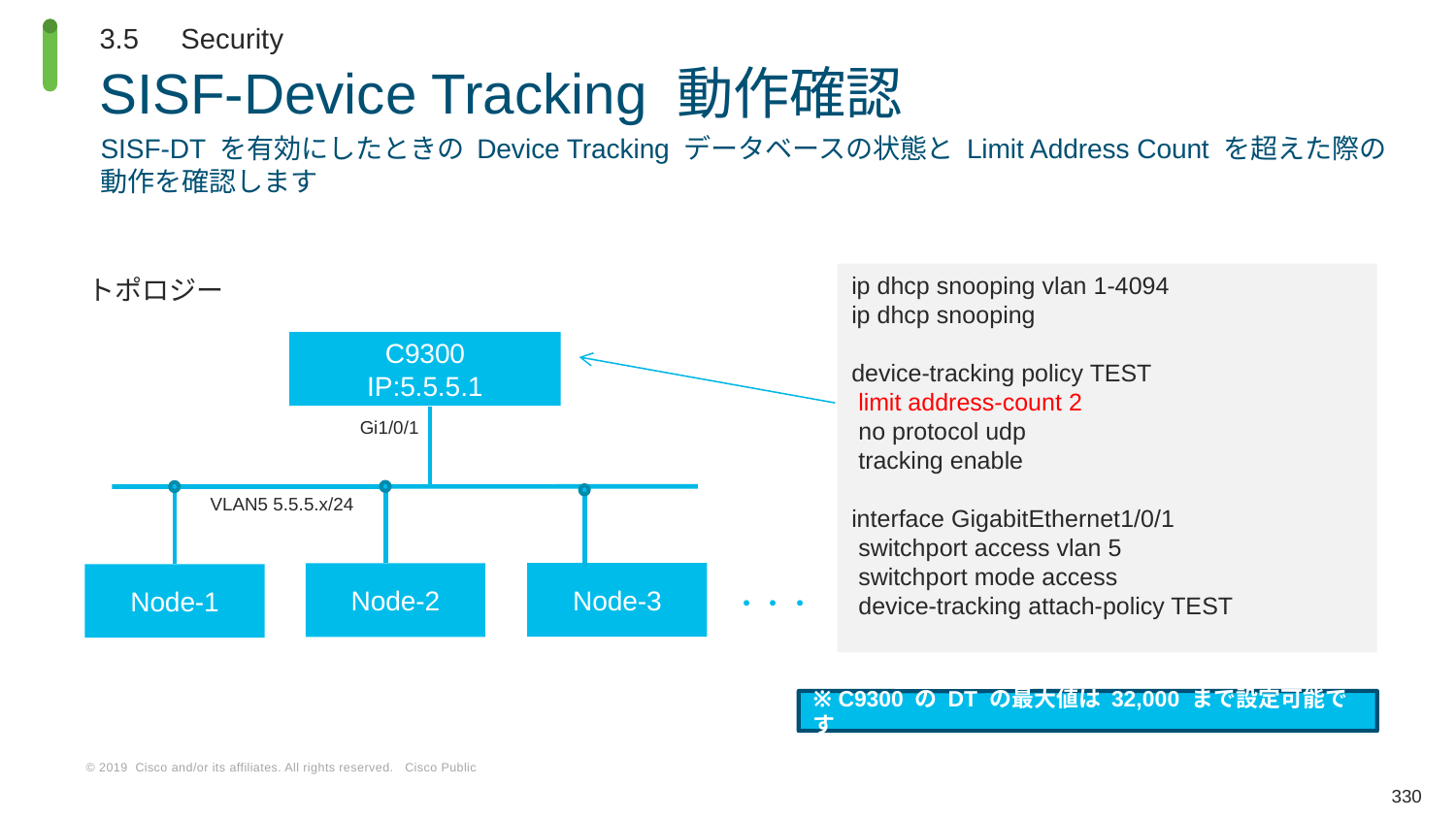

3.5　Security
# SISF-Device Tracking 動作確認
SISF-DT を有効にしたときの Device Tracking データベースの状態と Limit Address Count を超えた際の動作を確認します
ip dhcp snooping vlan 1-4094
ip dhcp snooping

device-tracking policy TEST
 limit address-count 2
 no protocol udp
 tracking enable

interface GigabitEthernet1/0/1
 switchport access vlan 5
 switchport mode access
 device-tracking attach-policy TEST
トポロジー
C9300
IP:5.5.5.1
Gi1/0/1

VLAN5 5.5.5.x/24
Node-3
Node-2
Node-1
・・・
※ C9300 の DT の最大値は 32,000 まで設定可能です
330